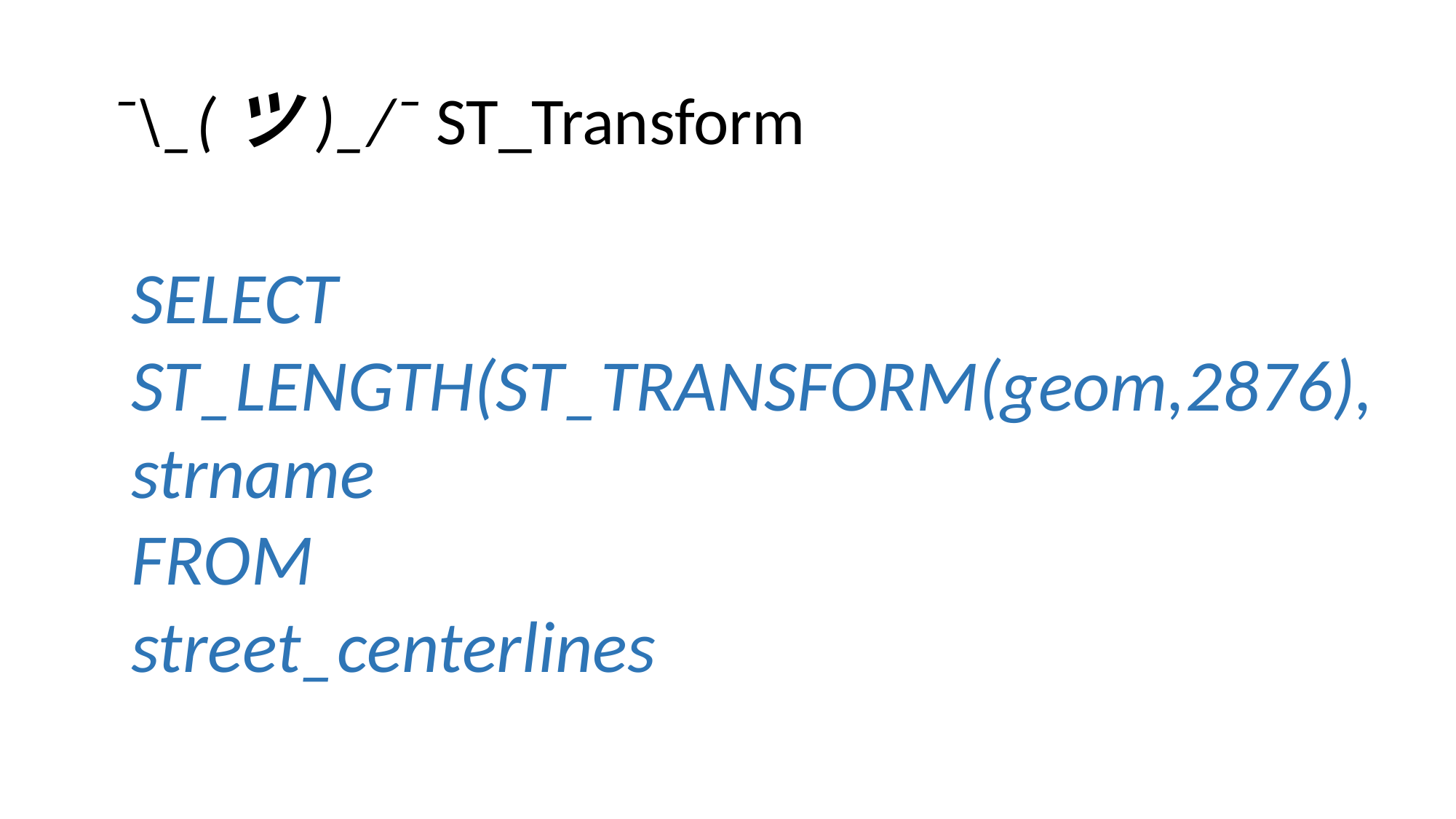

# ¯\_(ツ)_/¯ ST_Transform
SELECT
ST_LENGTH(ST_TRANSFORM(geom,2876),
strname
FROM
street_centerlines